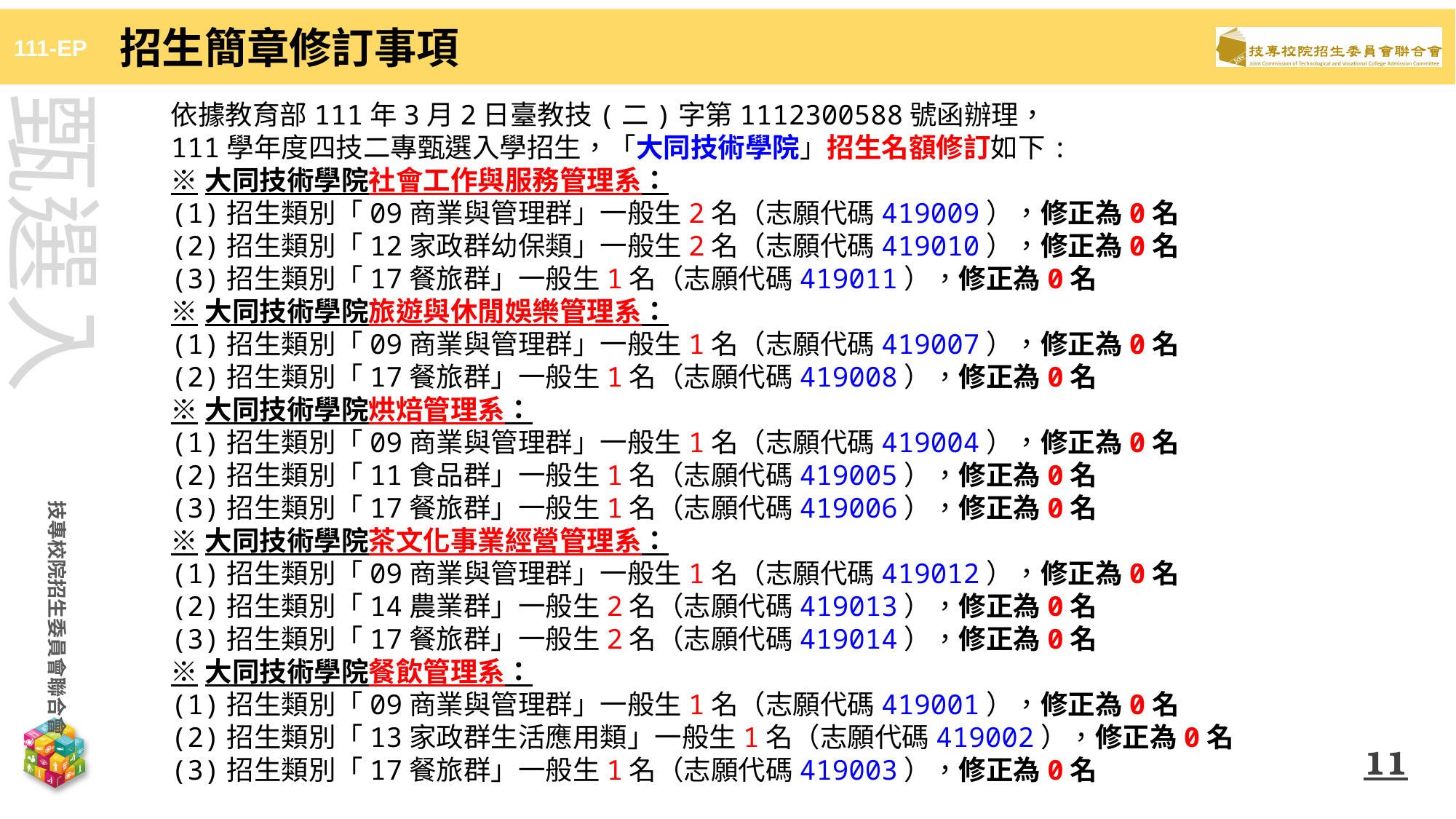

招生簡章修訂事項
依據教育部111年3月2日臺教技(二)字第1112300588號函辦理，
111學年度四技二專甄選入學招生，「大同技術學院」招生名額修訂如下:
※大同技術學院社會工作與服務管理系：
(1)招生類別「09商業與管理群」一般生2名（志願代碼419009），修正為0名
(2)招生類別「12家政群幼保類」一般生2名（志願代碼419010），修正為0名
(3)招生類別「17餐旅群」一般生1名（志願代碼419011），修正為0名
※大同技術學院旅遊與休閒娛樂管理系：
(1)招生類別「09商業與管理群」一般生1名（志願代碼419007），修正為0名
(2)招生類別「17餐旅群」一般生1名（志願代碼419008），修正為0名
※大同技術學院烘焙管理系：
(1)招生類別「09商業與管理群」一般生1名（志願代碼419004），修正為0名
(2)招生類別「11食品群」一般生1名（志願代碼419005），修正為0名
(3)招生類別「17餐旅群」一般生1名（志願代碼419006），修正為0名
※大同技術學院茶文化事業經營管理系：
(1)招生類別「09商業與管理群」一般生1名（志願代碼419012），修正為0名
(2)招生類別「14農業群」一般生2名（志願代碼419013），修正為0名
(3)招生類別「17餐旅群」一般生2名（志願代碼419014），修正為0名
※大同技術學院餐飲管理系：
(1)招生類別「09商業與管理群」一般生1名（志願代碼419001），修正為0名
(2)招生類別「13家政群生活應用類」一般生1名（志願代碼419002），修正為0名
(3)招生類別「17餐旅群」一般生1名（志願代碼419003），修正為0名